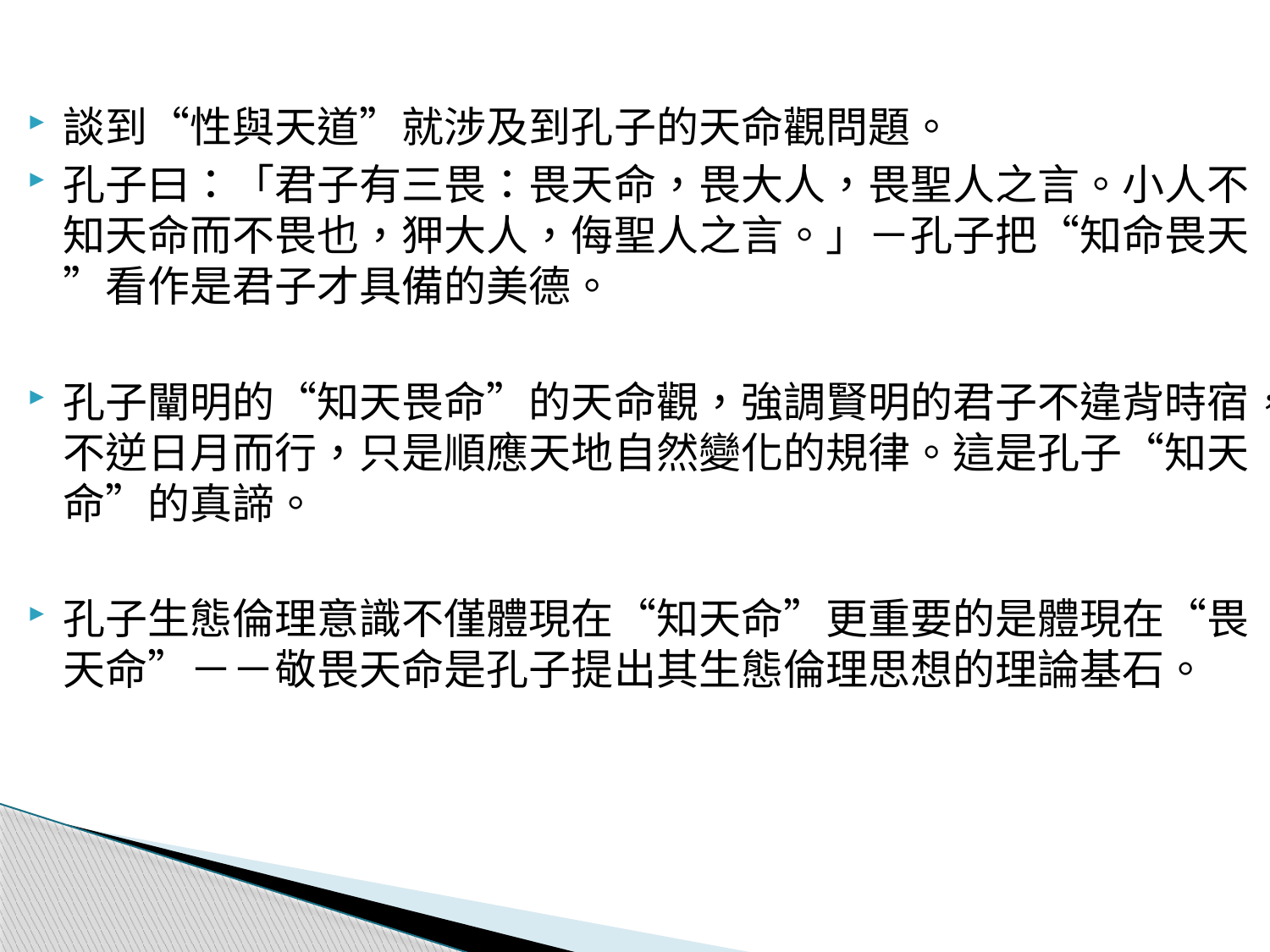

談到“性與天道”就涉及到孔子的天命觀問題。
孔子曰：「君子有三畏：畏天命，畏大人，畏聖人之言。小人不知天命而不畏也，狎大人，侮聖人之言。」－孔子把“知命畏天”看作是君子才具備的美德。

孔子闡明的“知天畏命”的天命觀，強調賢明的君子不違背時宿，不逆日月而行，只是順應天地自然變化的規律。這是孔子“知天命”的真諦。

孔子生態倫理意識不僅體現在“知天命”更重要的是體現在“畏天命”－－敬畏天命是孔子提出其生態倫理思想的理論基石。